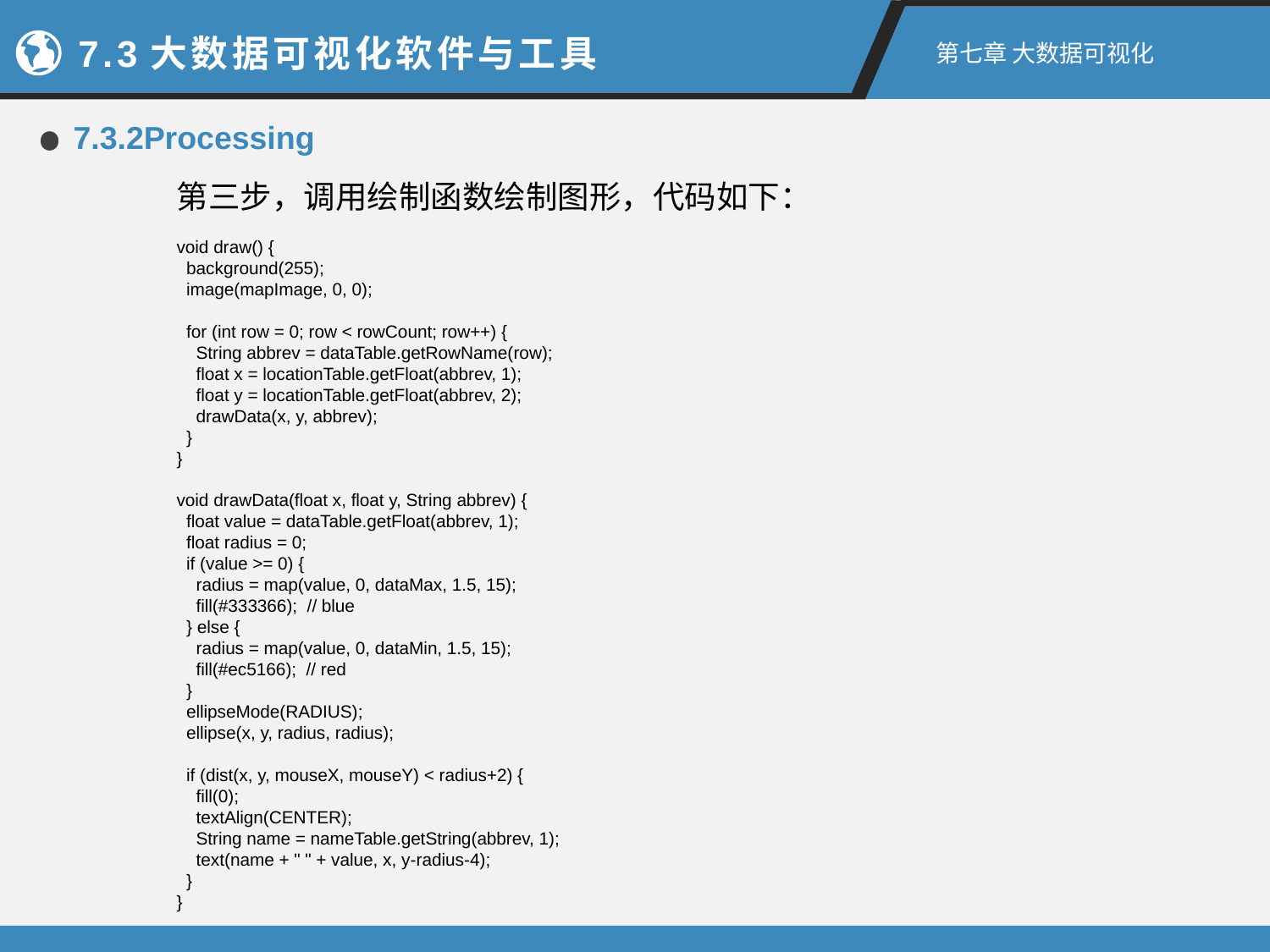

7.3大数据可视化软件与工具

第七章 大数据可视化
7.3.2Processing

第三步，调用绘制函数绘制图形，代码如下：

void draw() {
  background(255);
  image(mapImage, 0, 0);

  for (int row = 0; row < rowCount; row++) {
    String abbrev = dataTable.getRowName(row);
    float x = locationTable.getFloat(abbrev, 1);
    float y = locationTable.getFloat(abbrev, 2);
    drawData(x, y, abbrev);
  }
}

void drawData(float x, float y, String abbrev) {
  float value = dataTable.getFloat(abbrev, 1);
  float radius = 0;
  if (value >= 0) {
    radius = map(value, 0, dataMax, 1.5, 15);
    fill(#333366);  // blue
  } else {
    radius = map(value, 0, dataMin, 1.5, 15);
    fill(#ec5166);  // red
  }
  ellipseMode(RADIUS);
  ellipse(x, y, radius, radius);

  if (dist(x, y, mouseX, mouseY) < radius+2) {
    fill(0);
    textAlign(CENTER);
    String name = nameTable.getString(abbrev, 1);
    text(name + " " + value, x, y-radius-4);
  }
}